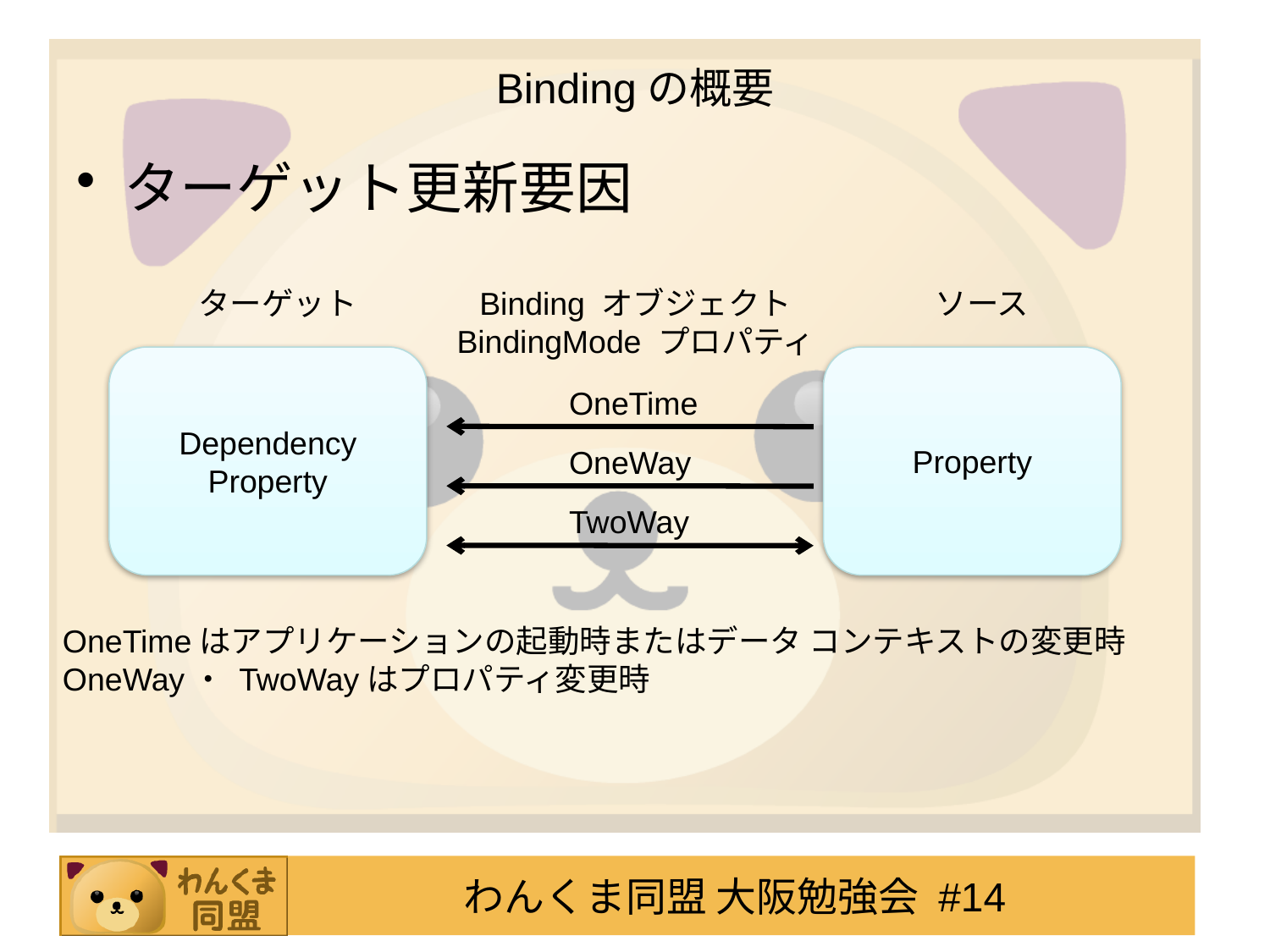

# Bindingの概要
ターゲット更新要因
ターゲット
Binding オブジェクト
BindingMode プロパティ
ソース
Dependency Property
Property
OneTime
OneWay
TwoWay
OneTimeはアプリケーションの起動時またはデータ コンテキストの変更時
OneWay・ TwoWayはプロパティ変更時